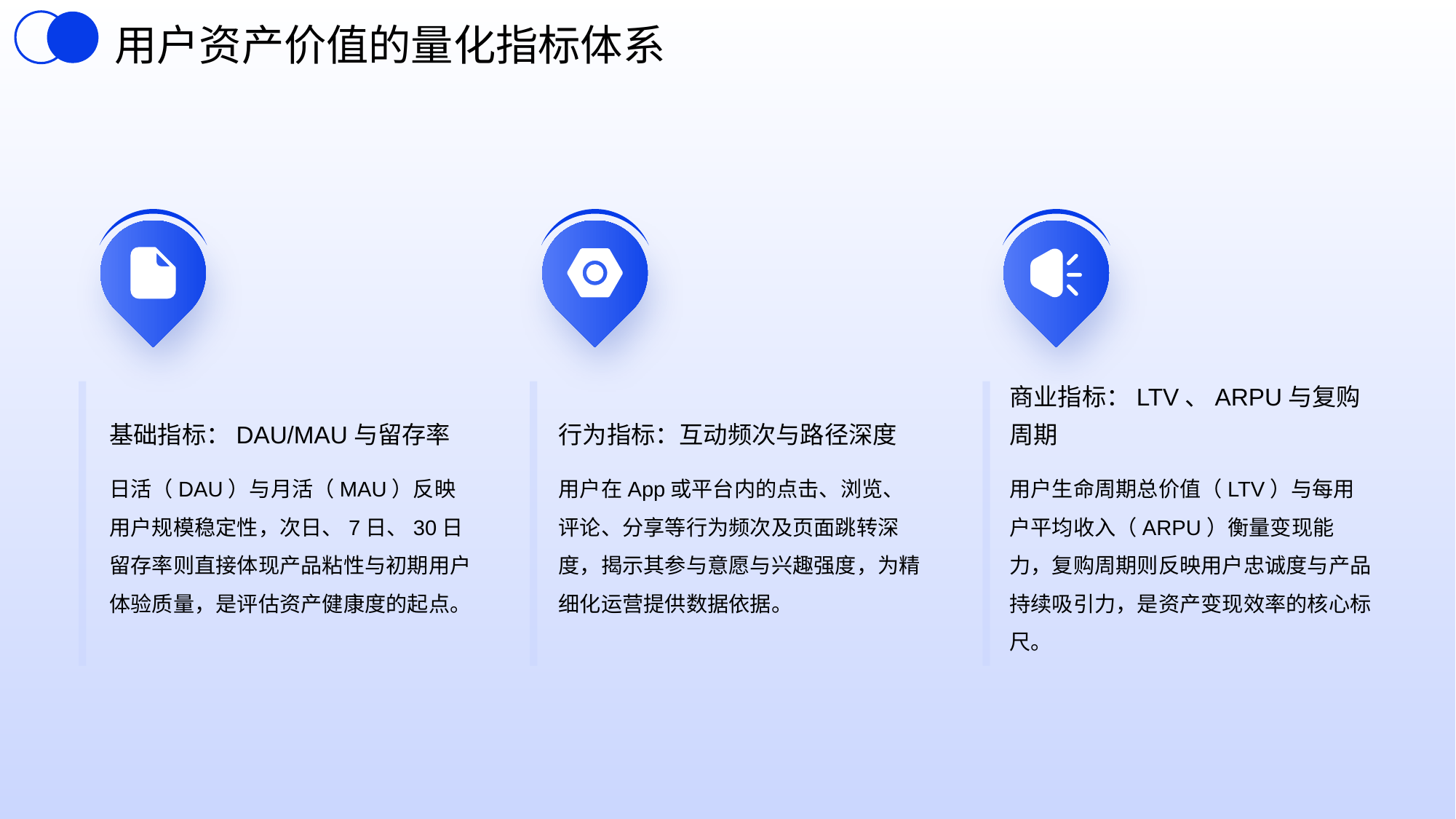

用户资产价值的量化指标体系

基础指标：DAU/MAU与留存率
行为指标：互动频次与路径深度
商业指标：LTV、ARPU与复购周期

日活（DAU）与月活（MAU）反映用户规模稳定性，次日、7日、30日留存率则直接体现产品粘性与初期用户体验质量，是评估资产健康度的起点。
用户在App或平台内的点击、浏览、评论、分享等行为频次及页面跳转深度，揭示其参与意愿与兴趣强度，为精细化运营提供数据依据。
用户生命周期总价值（LTV）与每用户平均收入（ARPU）衡量变现能力，复购周期则反映用户忠诚度与产品持续吸引力，是资产变现效率的核心标尺。